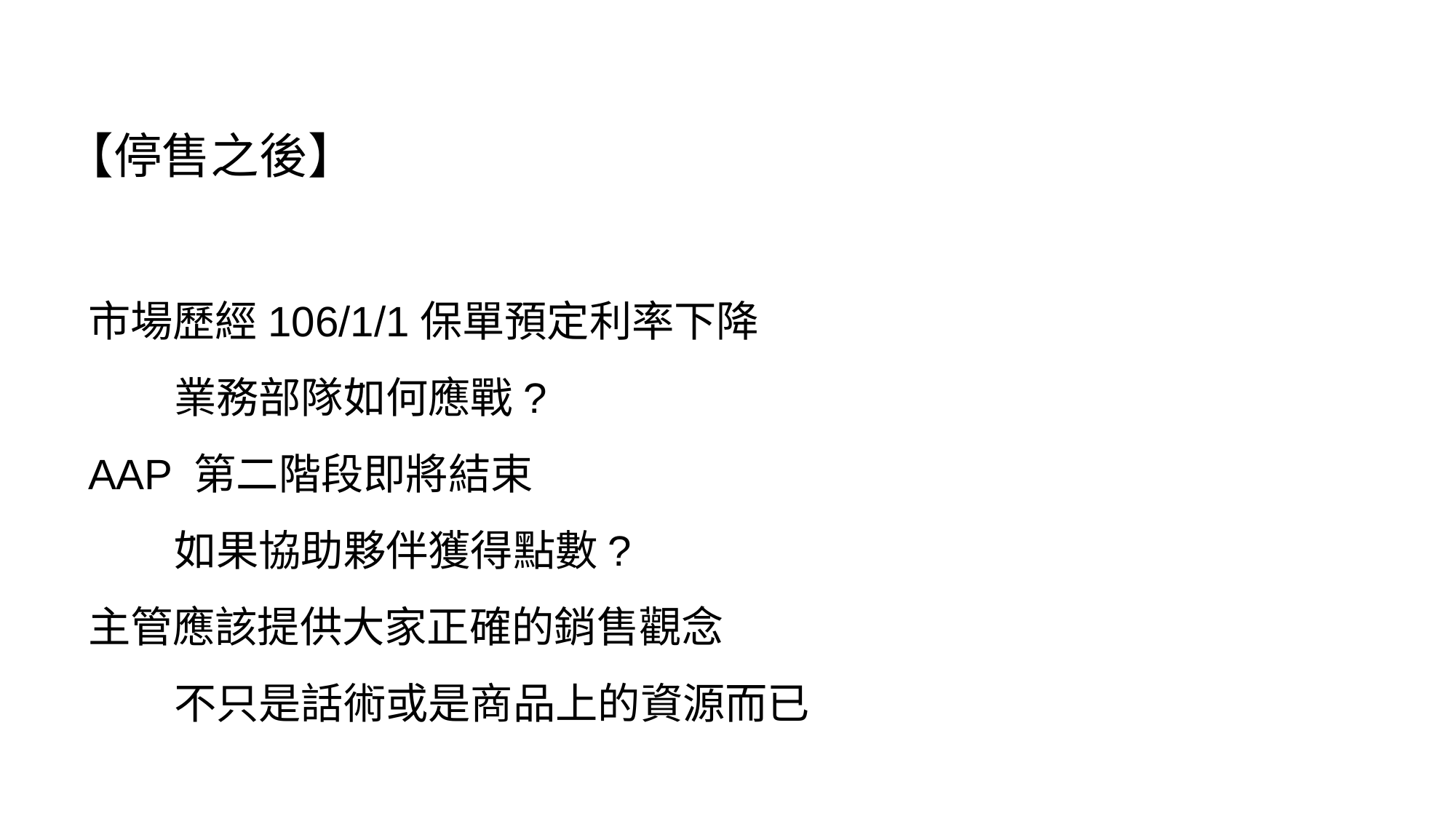

【停售之後】
市場歷經106/1/1保單預定利率下降
        業務部隊如何應戰?
AAP 第二階段即將結束
        如果協助夥伴獲得點數?
主管應該提供大家正確的銷售觀念
        不只是話術或是商品上的資源而已